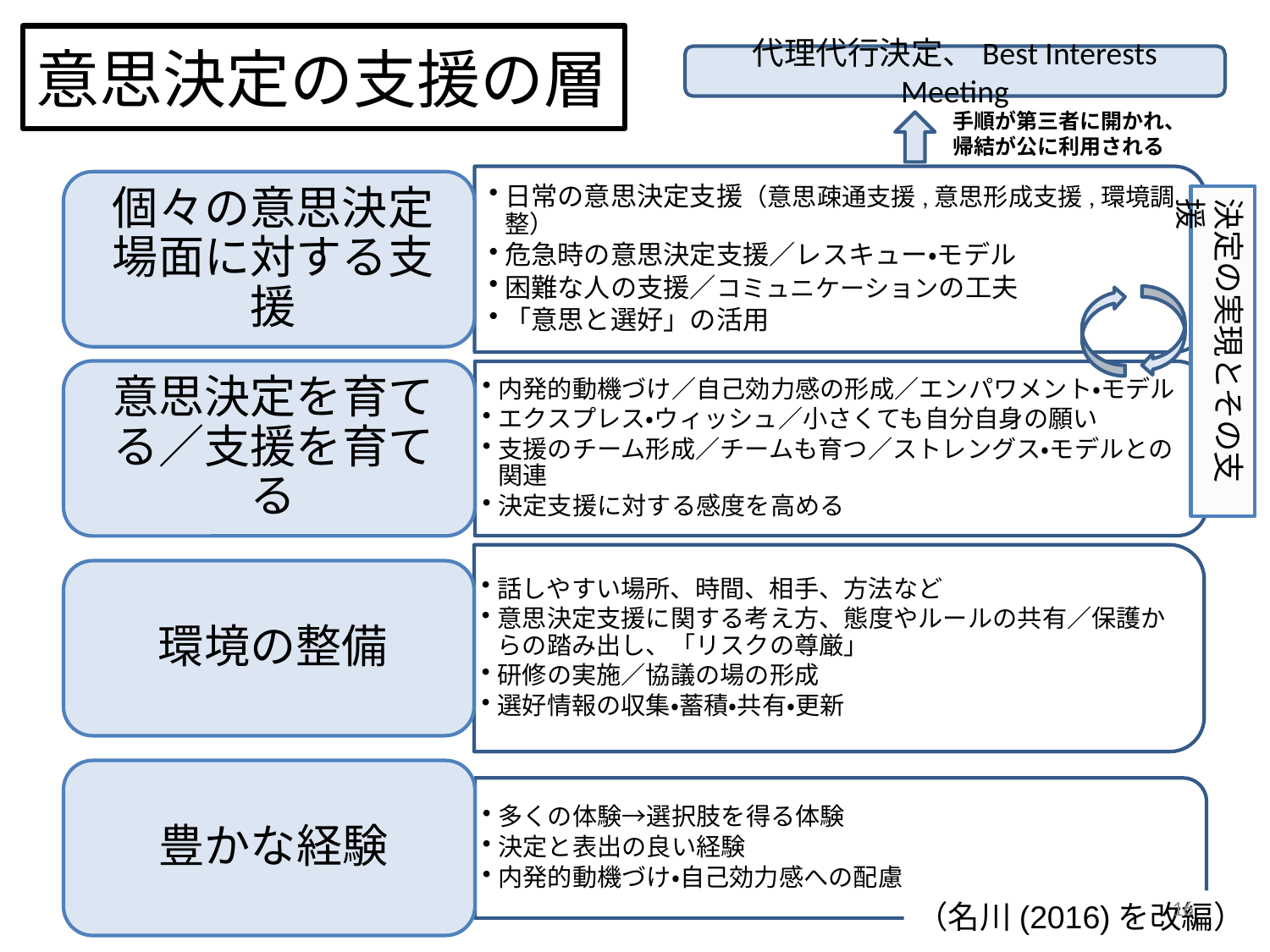

# 意思決定の支援の層
代理代行決定、Best Interests Meeting
手順が第三者に開かれ、帰結が公に利用される

日常の意思決定支援（意思疎通支援,意思形成支援,環境調整）
危急時の意思決定支援／レスキュー・モデル
困難な人の支援／コミュニケーションの工夫
「意思と選好」の活用
個々の意思決定場面に対する支援
内発的動機づけ／自己効力感の形成／エンパワメント・モデル
エクスプレス・ウィッシュ／小さくても自分自身の願い
支援のチーム形成／チームも育つ／ストレングス・モデルとの関連
決定支援に対する感度を高める
意思決定を育てる／支援を育てる
話しやすい場所、時間、相手、方法など
意思決定支援に関する考え方、態度やルールの共有／保護からの踏み出し、「リスクの尊厳」
研修の実施／協議の場の形成
選好情報の収集・蓄積・共有・更新
環境の整備
多くの体験→選択肢を得る体験
決定と表出の良い経験
内発的動機づけ・自己効力感への配慮
豊かな経験
決定の実現とその支援

16
（名川(2016)を改編）